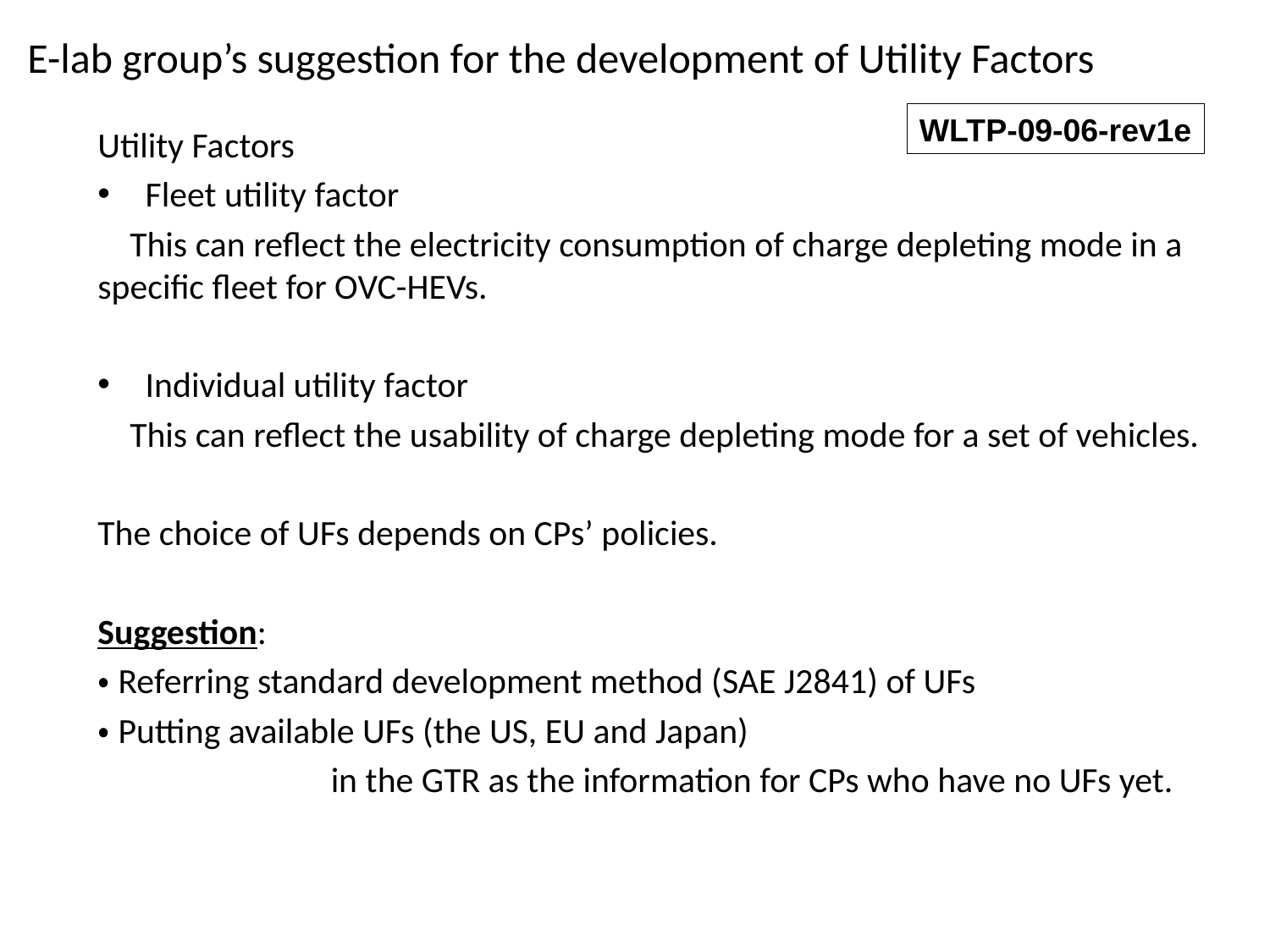

E-lab group’s suggestion for the development of Utility Factors
WLTP-09-06-rev1e
Utility Factors
Fleet utility factor
    This can reflect the electricity consumption of charge depleting mode in a specific fleet for OVC-HEVs.

Individual utility factor
    This can reflect the usability of charge depleting mode for a set of vehicles.

The choice of UFs depends on CPs’ policies.

Suggestion:
・Referring standard development method (SAE J2841) of UFs
・Putting available UFs (the US, EU and Japan)
                             in the GTR as the information for CPs who have no UFs yet.